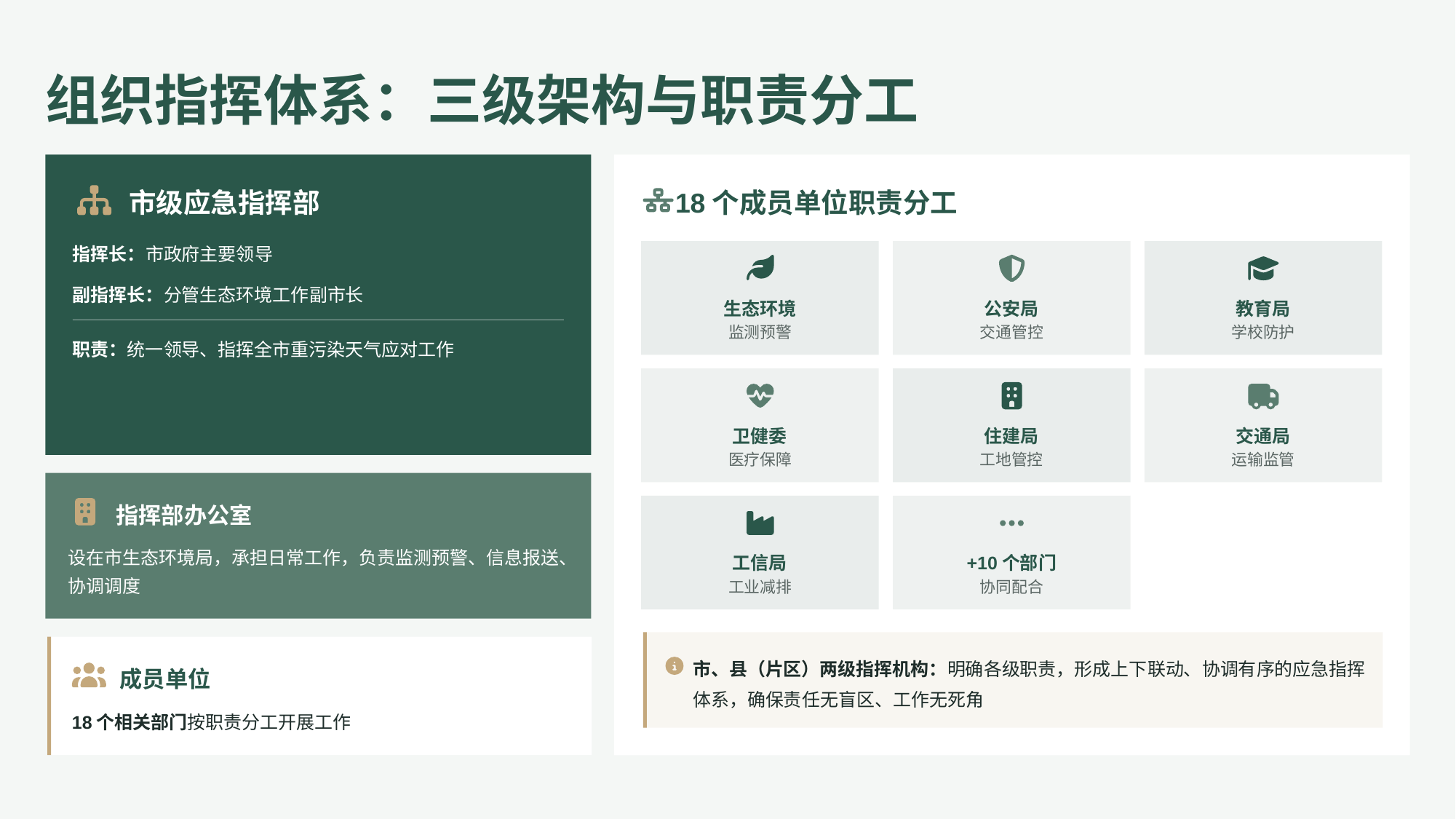

组织指挥体系：三级架构与职责分工

市级应急指挥部
18个成员单位职责分工

指挥长：市政府主要领导

副指挥长：分管生态环境工作副市长
生态环境
公安局
教育局
监测预警
交通管控
学校防护
职责：统一领导、指挥全市重污染天气应对工作

卫健委
住建局
交通局
医疗保障
工地管控
运输监管

指挥部办公室

设在市生态环境局，承担日常工作，负责监测预警、信息报送、协调调度
工信局
+10个部门
工业减排
协同配合

市、县（片区）两级指挥机构：明确各级职责，形成上下联动、协调有序的应急指挥体系，确保责任无盲区、工作无死角

成员单位

18个相关部门按职责分工开展工作